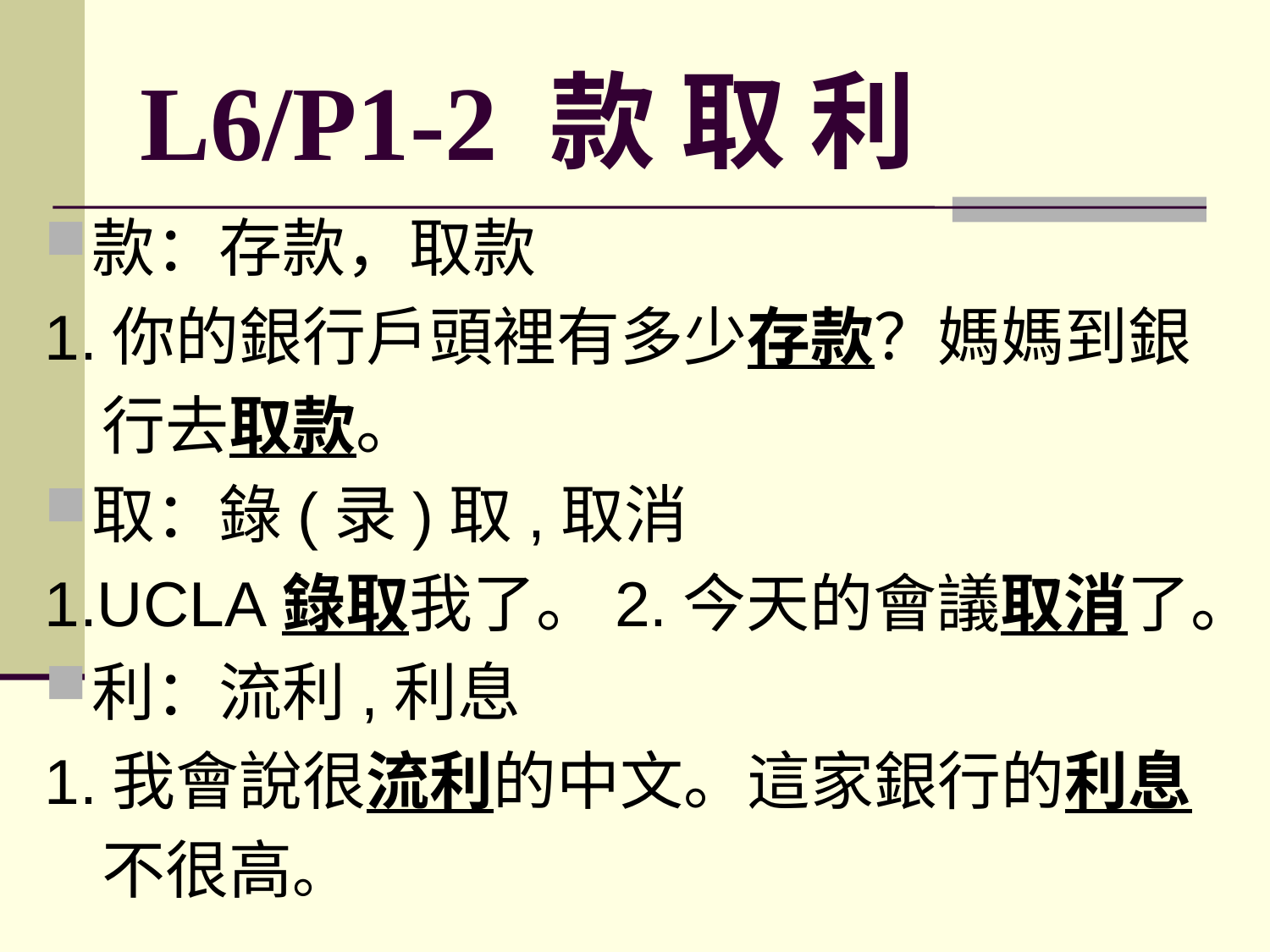

# L6/P1-2 款 取 利
款：存款，取款
1.你的銀行戶頭裡有多少存款？媽媽到銀
   行去取款。
取：錄(录)取,取消
1.UCLA錄取我了。2.今天的會議取消了。
利：流利,利息
1.我會說很流利的中文。這家銀行的利息
   不很高。